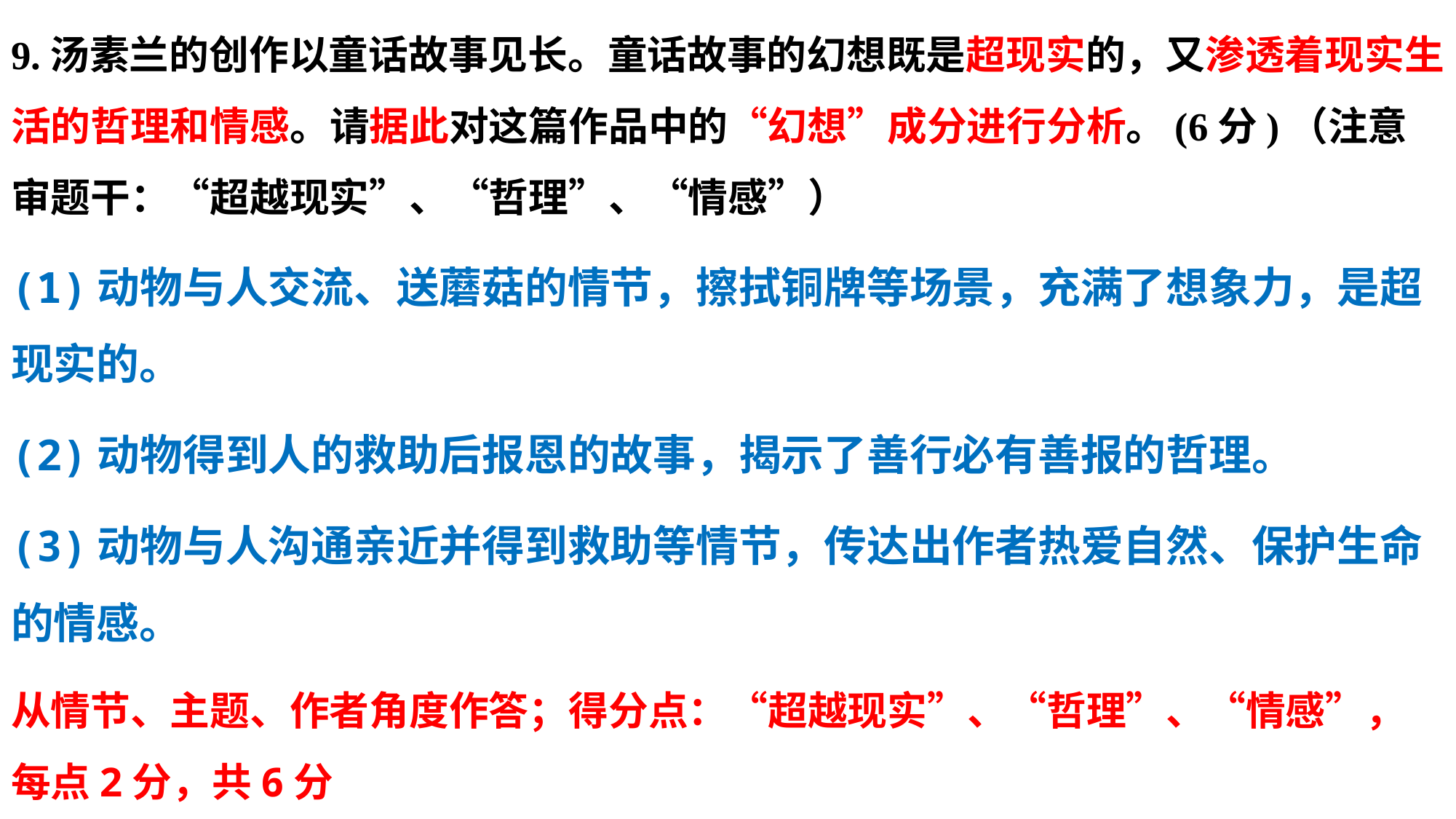

9.汤素兰的创作以童话故事见长。童话故事的幻想既是超现实的，又渗透着现实生活的哲理和情感。请据此对这篇作品中的“幻想”成分进行分析。(6分)（注意审题干：“超越现实”、“哲理”、“情感”）
(1)动物与人交流、送蘑菇的情节，擦拭铜牌等场景，充满了想象力，是超现实的。
(2)动物得到人的救助后报恩的故事，揭示了善行必有善报的哲理。
(3)动物与人沟通亲近并得到救助等情节，传达出作者热爱自然、保护生命的情感。
从情节、主题、作者角度作答；得分点：“超越现实”、“哲理”、“情感”，每点2分，共6分